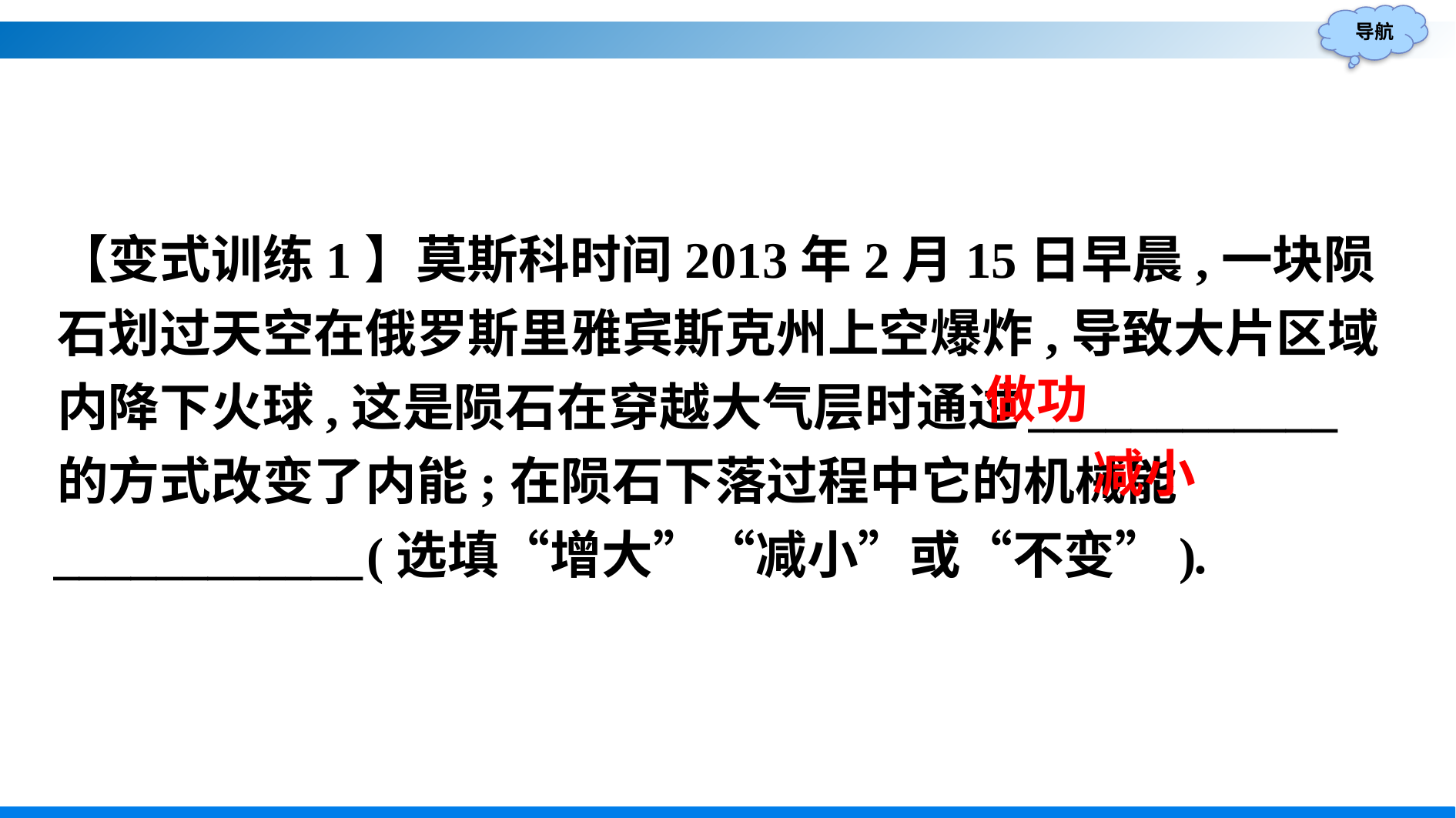

【变式训练1】莫斯科时间2013年2月15日早晨,一块陨石划过天空在俄罗斯里雅宾斯克州上空爆炸,导致大片区域内降下火球,这是陨石在穿越大气层时通过____________的方式改变了内能;在陨石下落过程中它的机械能____________(选填“增大”“减小”或“不变”).
做功
减小